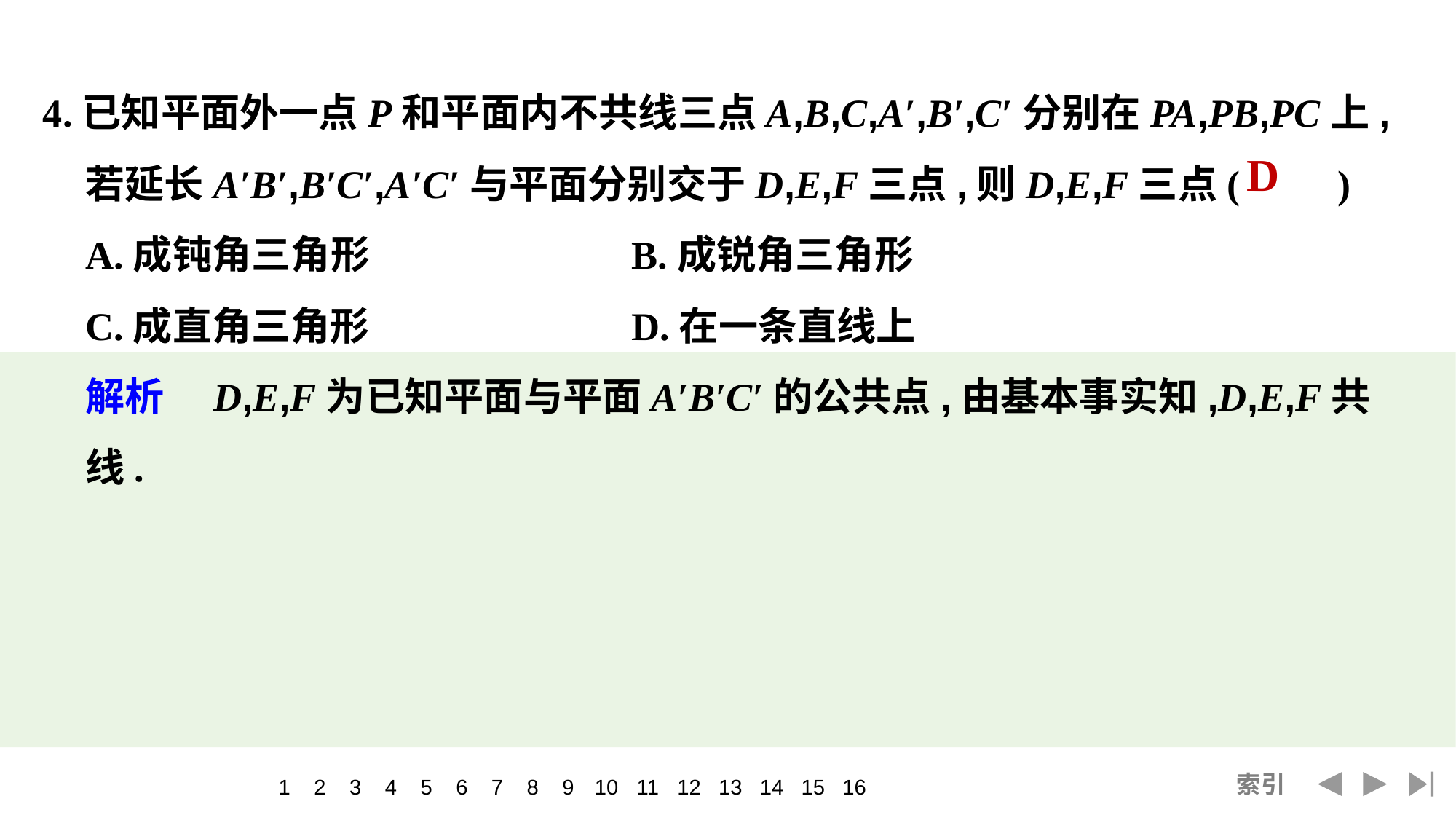

4.已知平面外一点P和平面内不共线三点A,B,C,A′,B′,C′分别在PA,PB,PC上,若延长A′B′,B′C′,A′C′与平面分别交于D,E,F三点,则D,E,F三点(　　)
	A.成钝角三角形			B.成锐角三角形
	C.成直角三角形			D.在一条直线上
	解析　D,E,F为已知平面与平面A′B′C′的公共点,由基本事实知,D,E,F共线.
D